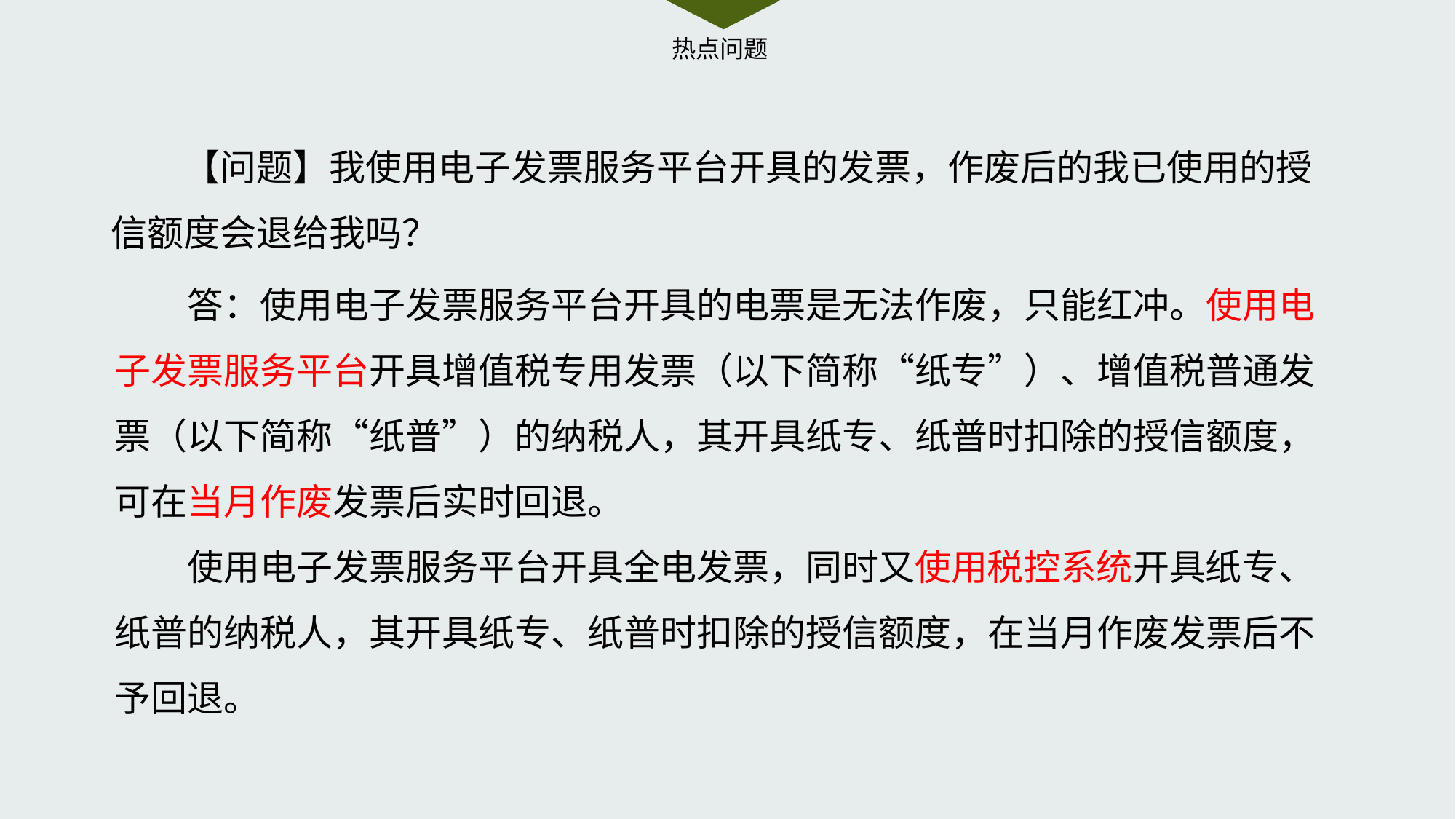

热点问题
【问题】我使用电子发票服务平台开具的发票，作废后的我已使用的授信额度会退给我吗？
答：使用电子发票服务平台开具的电票是无法作废，只能红冲。使用电子发票服务平台开具增值税专用发票（以下简称“纸专”）、增值税普通发票（以下简称“纸普”）的纳税人，其开具纸专、纸普时扣除的授信额度，可在当月作废发票后实时回退。
使用电子发票服务平台开具全电发票，同时又使用税控系统开具纸专、纸普的纳税人，其开具纸专、纸普时扣除的授信额度，在当月作废发票后不予回退。
#